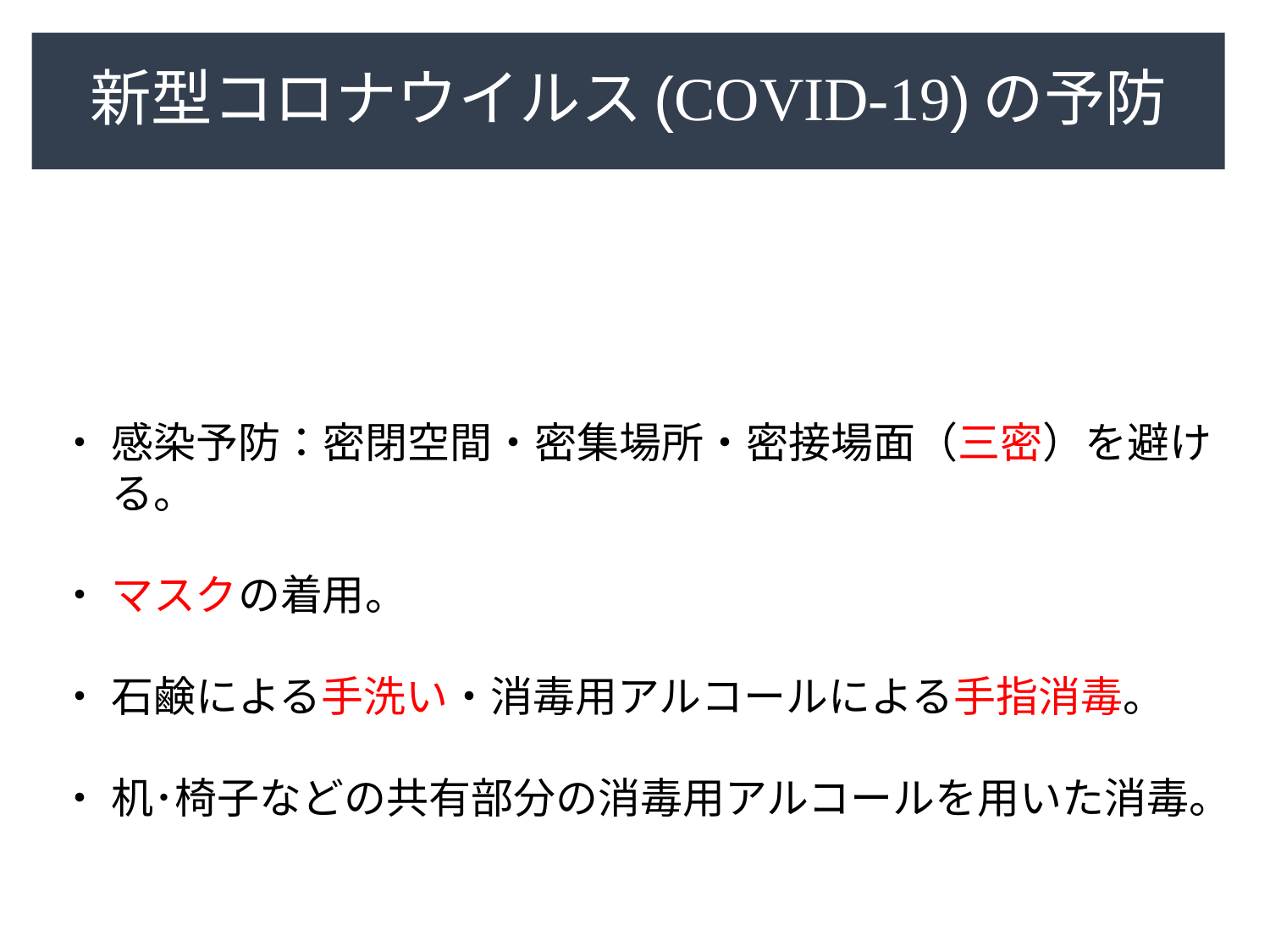

# 新型コロナウイルス(COVID-19)の予防

・ 感染予防：密閉空間・密集場所・密接場面（三密）を避け
　 る。

・ マスクの着用。

・ 石鹸による手洗い・消毒用アルコールによる手指消毒。

・ 机･椅子などの共有部分の消毒用アルコールを用いた消毒。